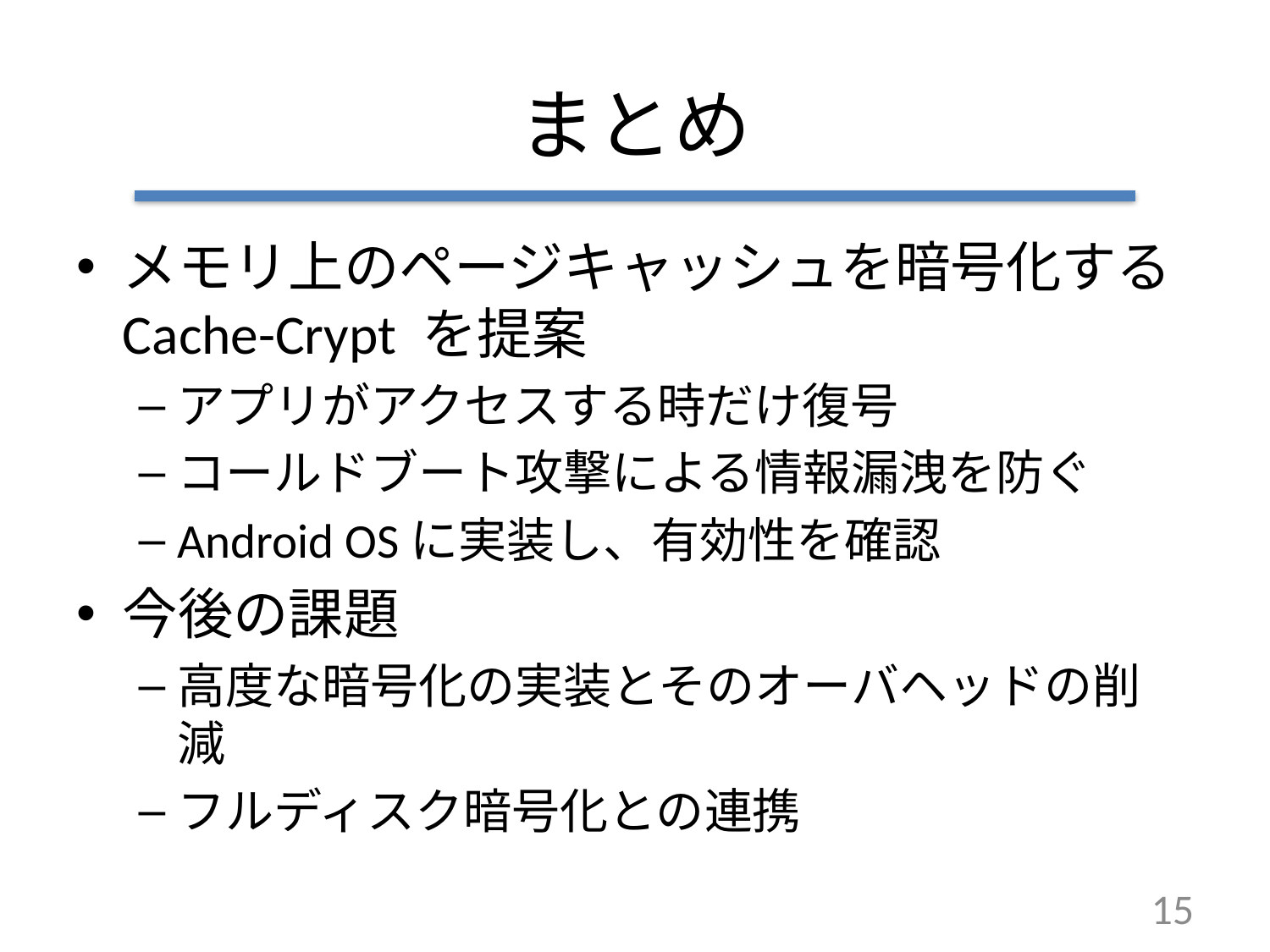

# まとめ
メモリ上のページキャッシュを暗号化するCache-Crypt を提案
アプリがアクセスする時だけ復号
コールドブート攻撃による情報漏洩を防ぐ
Android OSに実装し、有効性を確認
今後の課題
高度な暗号化の実装とそのオーバヘッドの削減
フルディスク暗号化との連携
15